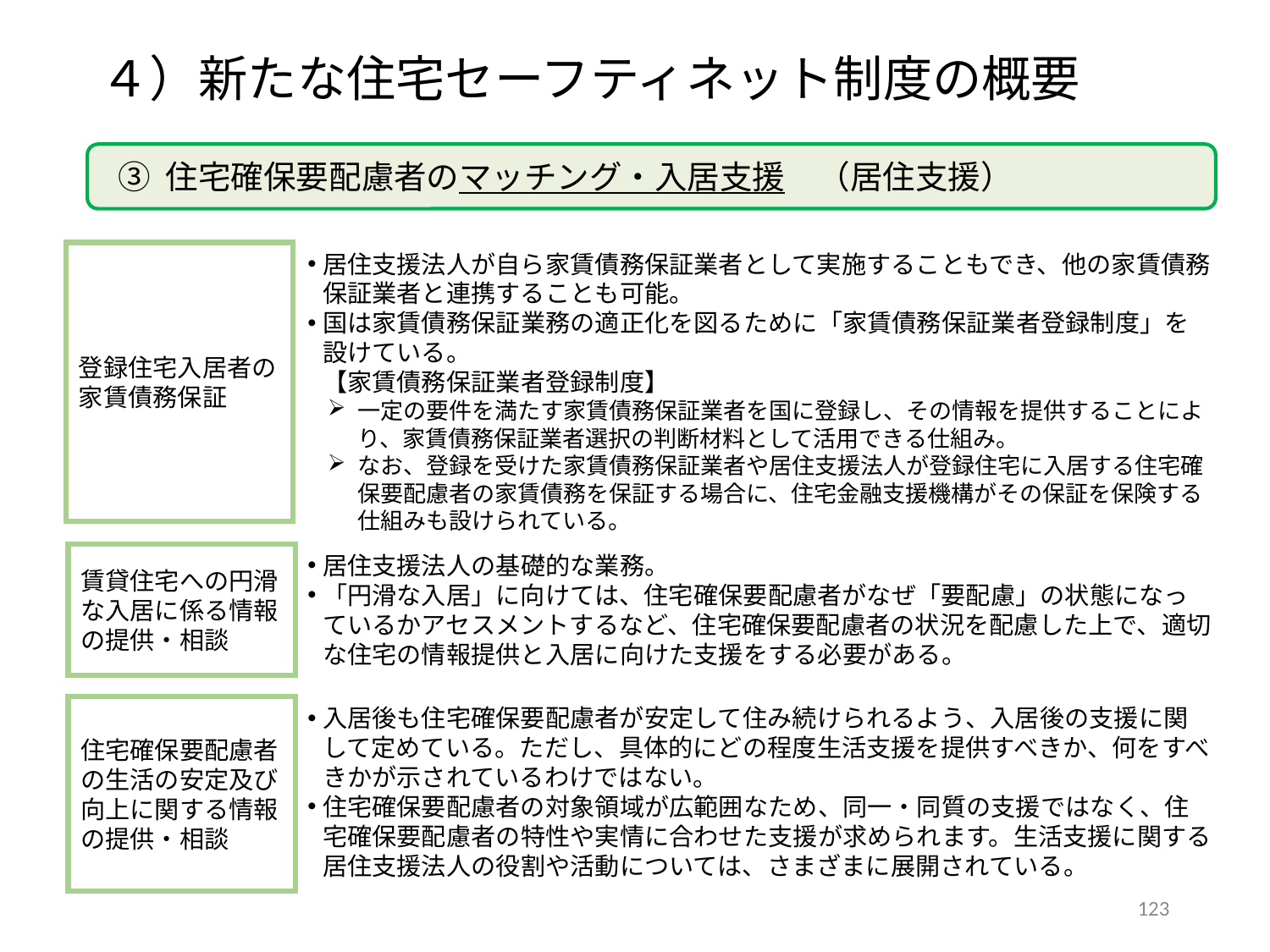

４）新たな住宅セーフティネット制度の概要
③ 住宅確保要配慮者のマッチング・入居支援　（居住支援）

居住支援法人が自ら家賃債務保証業者として実施することもでき、他の家賃債務保証業者と連携することも可能。
国は家賃債務保証業務の適正化を図るために「家賃債務保証業者登録制度」を設けている。
【家賃債務保証業者登録制度】
一定の要件を満たす家賃債務保証業者を国に登録し、その情報を提供することにより、家賃債務保証業者選択の判断材料として活用できる仕組み。
なお、登録を受けた家賃債務保証業者や居住支援法人が登録住宅に入居する住宅確保要配慮者の家賃債務を保証する場合に、住宅金融支援機構がその保証を保険する仕組みも設けられている。

登録住宅入居者の家賃債務保証
居住支援法人の基礎的な業務。
「円滑な入居」に向けては、住宅確保要配慮者がなぜ「要配慮」の状態になっているかアセスメントするなど、住宅確保要配慮者の状況を配慮した上で、適切な住宅の情報提供と入居に向けた支援をする必要がある。

賃貸住宅への円滑な入居に係る情報の提供・相談
住宅確保要配慮者の生活の安定及び向上に関する情報の提供・相談
入居後も住宅確保要配慮者が安定して住み続けられるよう、入居後の支援に関して定めている。ただし、具体的にどの程度生活支援を提供すべきか、何をすべきかが示されているわけではない。
住宅確保要配慮者の対象領域が広範囲なため、同一・同質の支援ではなく、住宅確保要配慮者の特性や実情に合わせた支援が求められます。生活支援に関する居住支援法人の役割や活動については、さまざまに展開されている。
123